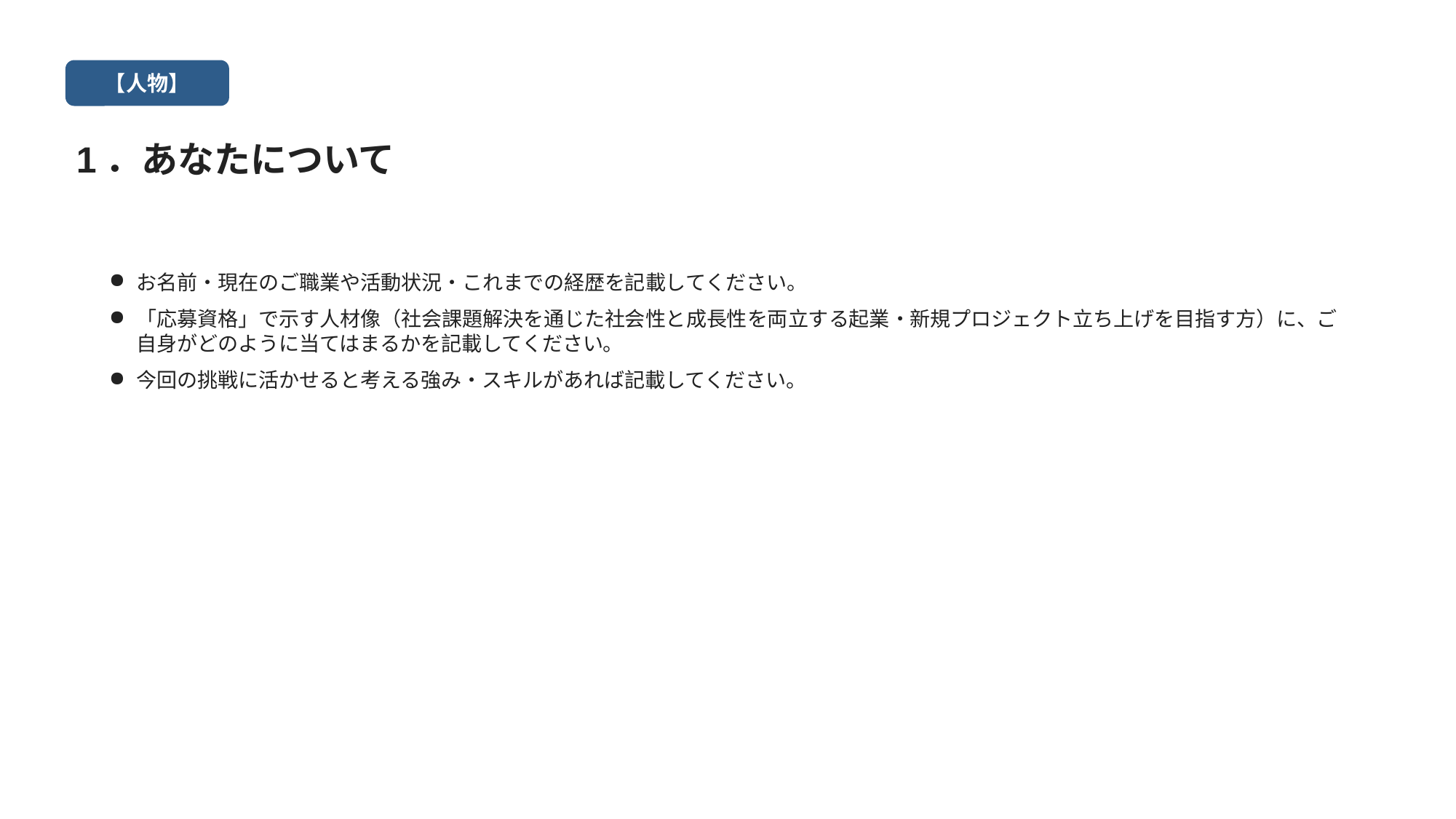

【人物】
1．あなたについて
お名前・現在のご職業や活動状況・これまでの経歴を記載してください。
「応募資格」で示す人材像（社会課題解決を通じた社会性と成長性を両立する起業・新規プロジェクト立ち上げを目指す方）に、ご自身がどのように当てはまるかを記載してください。
今回の挑戦に活かせると考える強み・スキルがあれば記載してください。